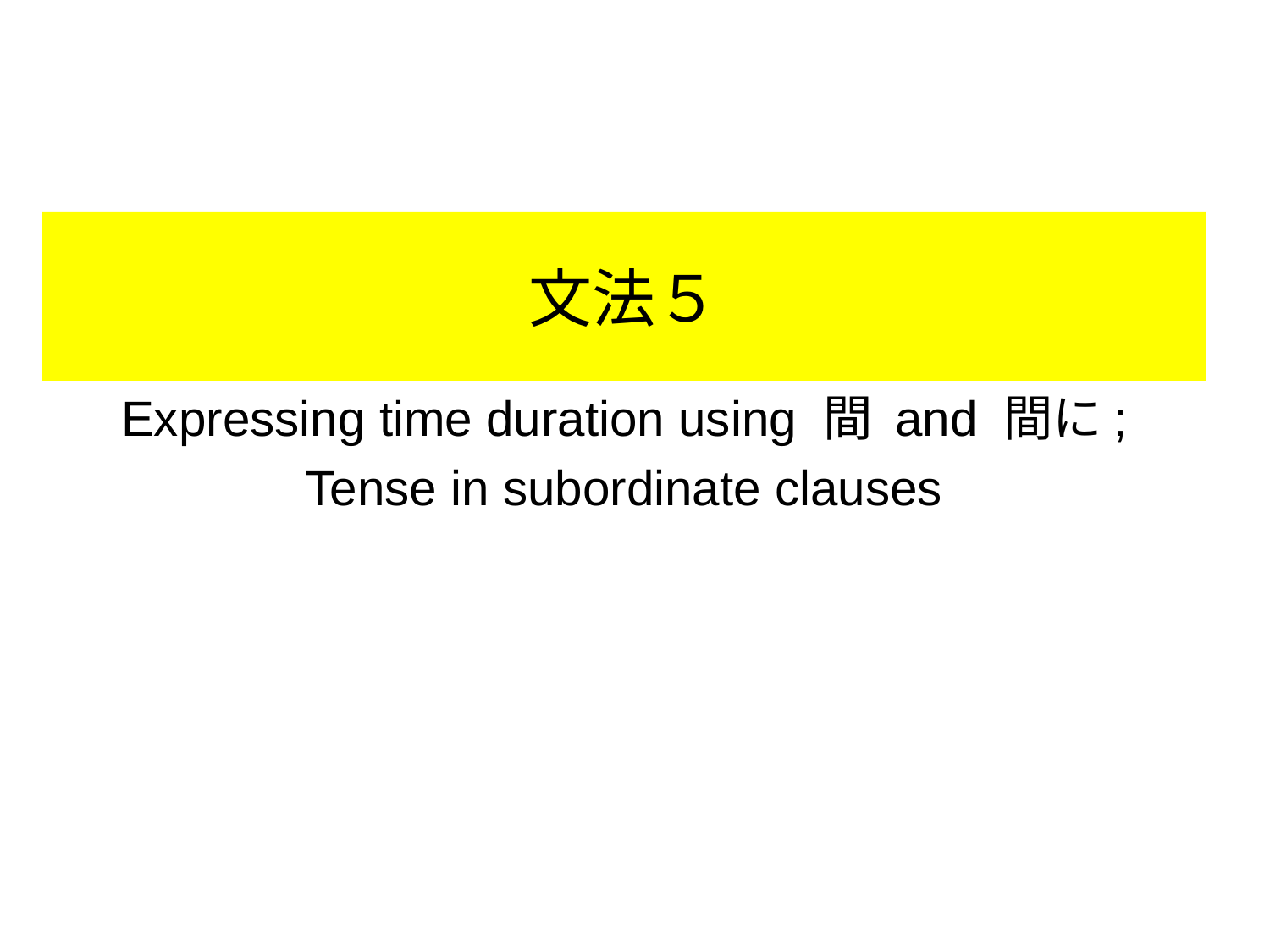

# 文法５
Expressing time duration using 間 and 間に;
Tense in subordinate clauses